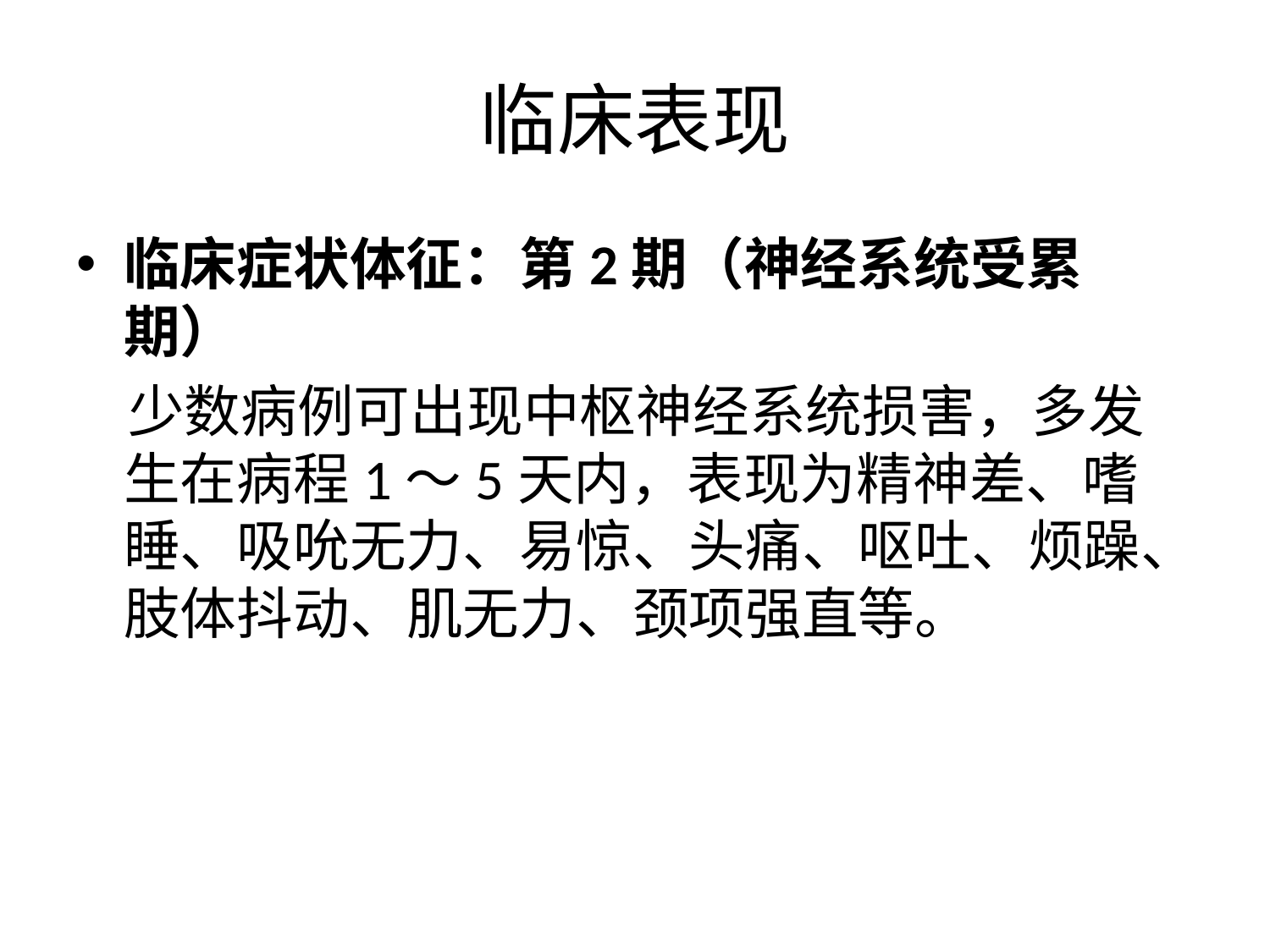

# 临床表现
临床症状体征：第2期（神经系统受累期）
   少数病例可出现中枢神经系统损害，多发生在病程1～5天内，表现为精神差、嗜睡、吸吮无力、易惊、头痛、呕吐、烦躁、肢体抖动、肌无力、颈项强直等。